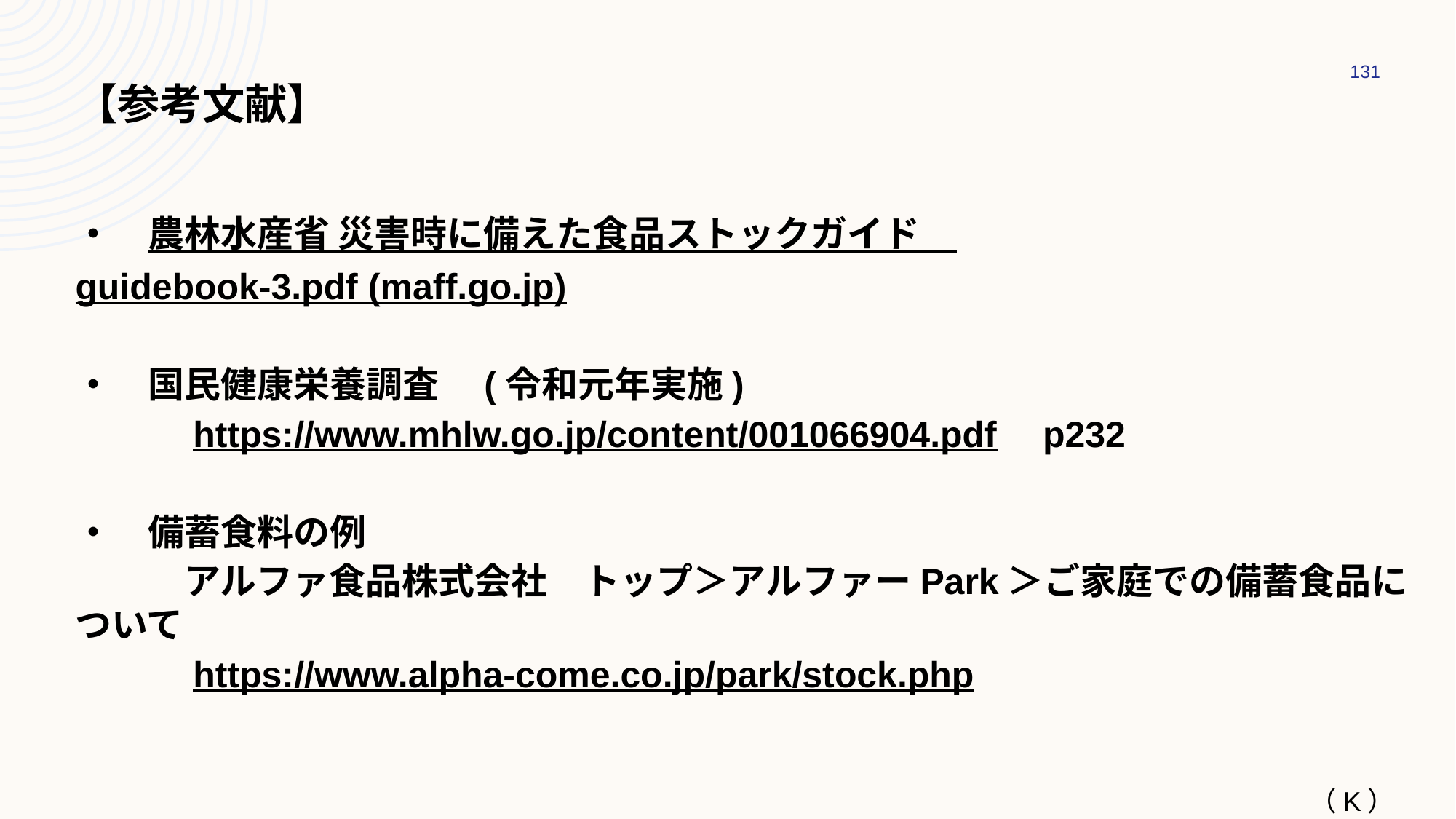

131
【参考文献】

・　農林水産省 災害時に備えた食品ストックガイド　guidebook-3.pdf (maff.go.jp)

・　国民健康栄養調査　(令和元年実施)
　　　https://www.mhlw.go.jp/content/001066904.pdf　p232

・　備蓄食料の例
　　　アルファ食品株式会社　トップ＞アルファーPark＞ご家庭での備蓄食品について
　　　https://www.alpha-come.co.jp/park/stock.php

（K）